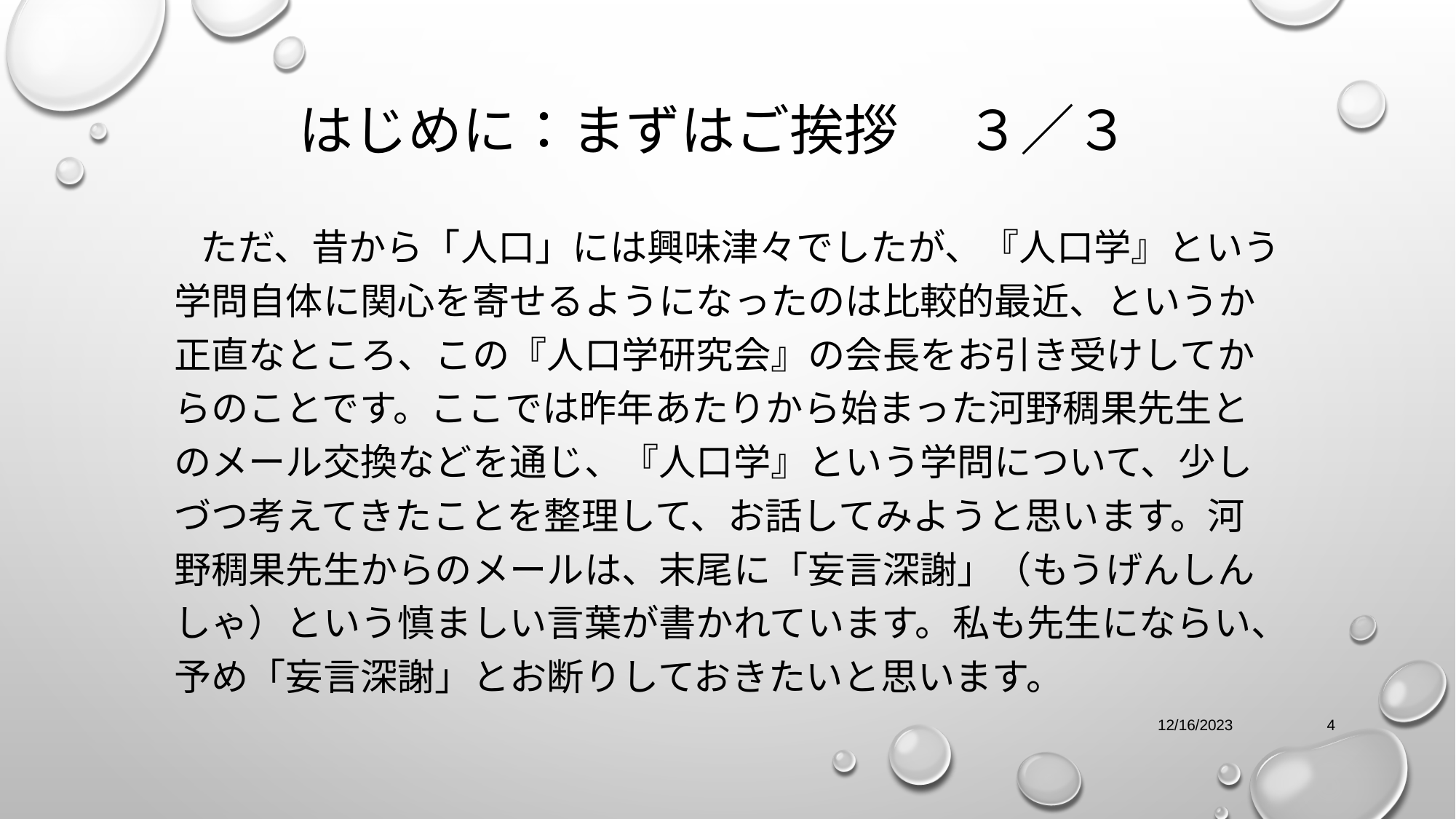

# はじめに：まずはご挨拶　 ３／３
　ただ、昔から「人口」には興味津々でしたが、『人口学』という学問自体に関心を寄せるようになったのは比較的最近、というか正直なところ、この『人口学研究会』の会長をお引き受けしてからのことです。ここでは昨年あたりから始まった河野稠果先生とのメール交換などを通じ、『人口学』という学問について、少しづつ考えてきたことを整理して、お話してみようと思います。河野稠果先生からのメールは、末尾に「妄言深謝」（もうげんしんしゃ）という慎ましい言葉が書かれています。私も先生にならい、予め「妄言深謝」とお断りしておきたいと思います。
12/16/2023
4